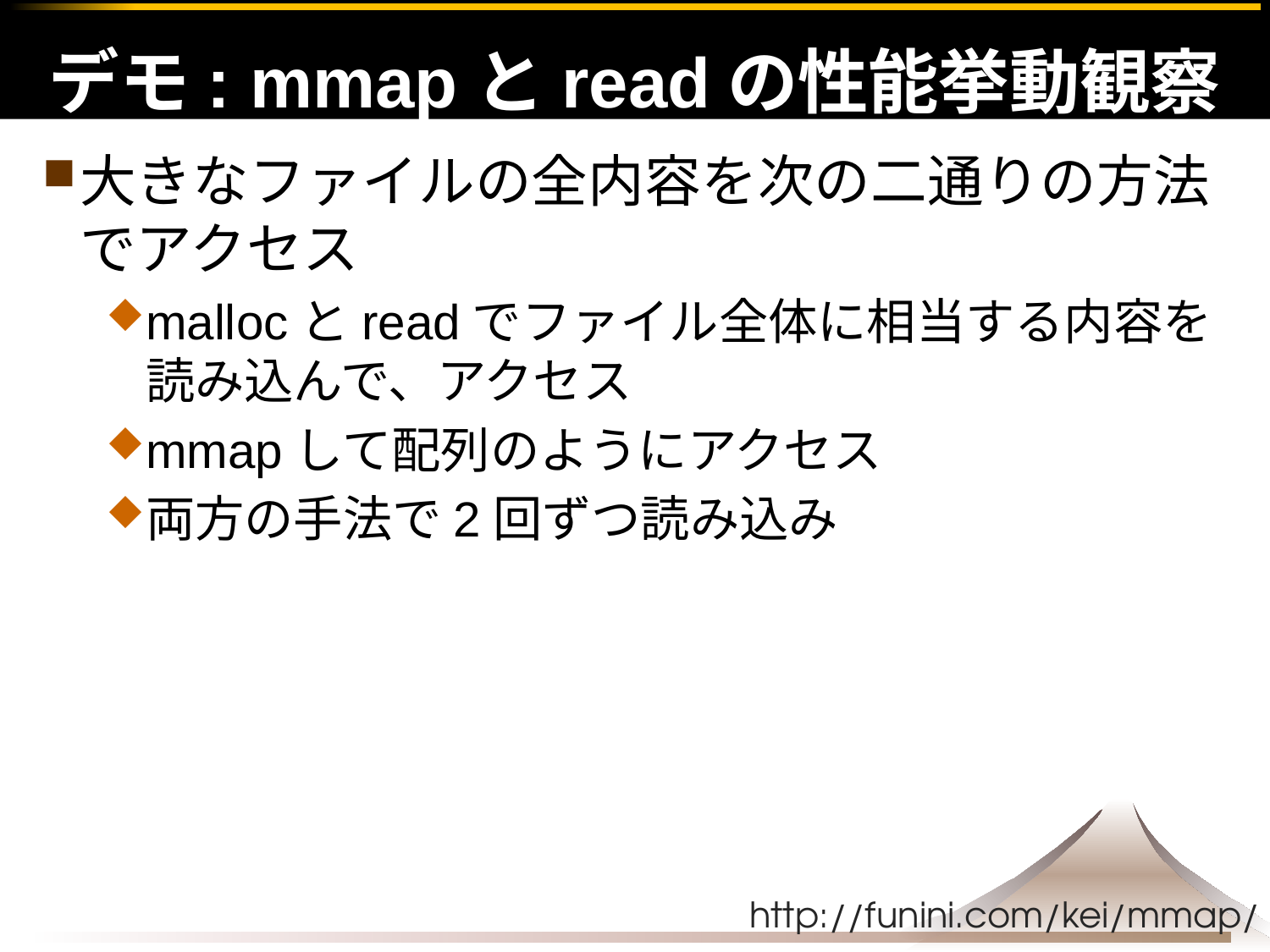

# デモ: mmapとreadの性能挙動観察
大きなファイルの全内容を次の二通りの方法でアクセス
mallocとreadでファイル全体に相当する内容を読み込んで、アクセス
mmapして配列のようにアクセス
両方の手法で2回ずつ読み込み